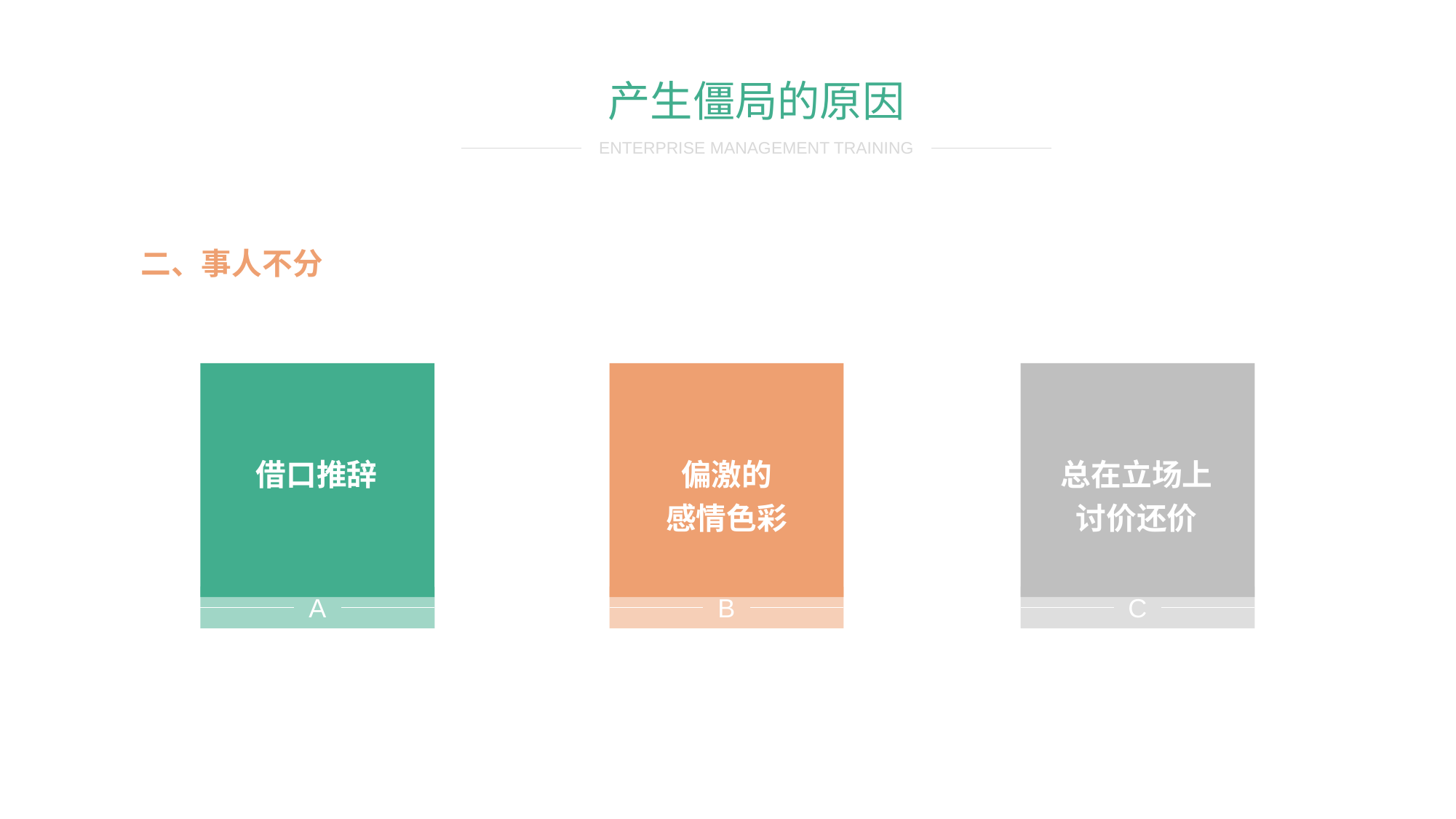

产生僵局的原因
ENTERPRISE MANAGEMENT TRAINING
二、事人不分

A

B

C
借口推辞
偏激的
感情色彩
总在立场上
讨价还价
PPT下载 http://www.1ppt.com/xiazai/